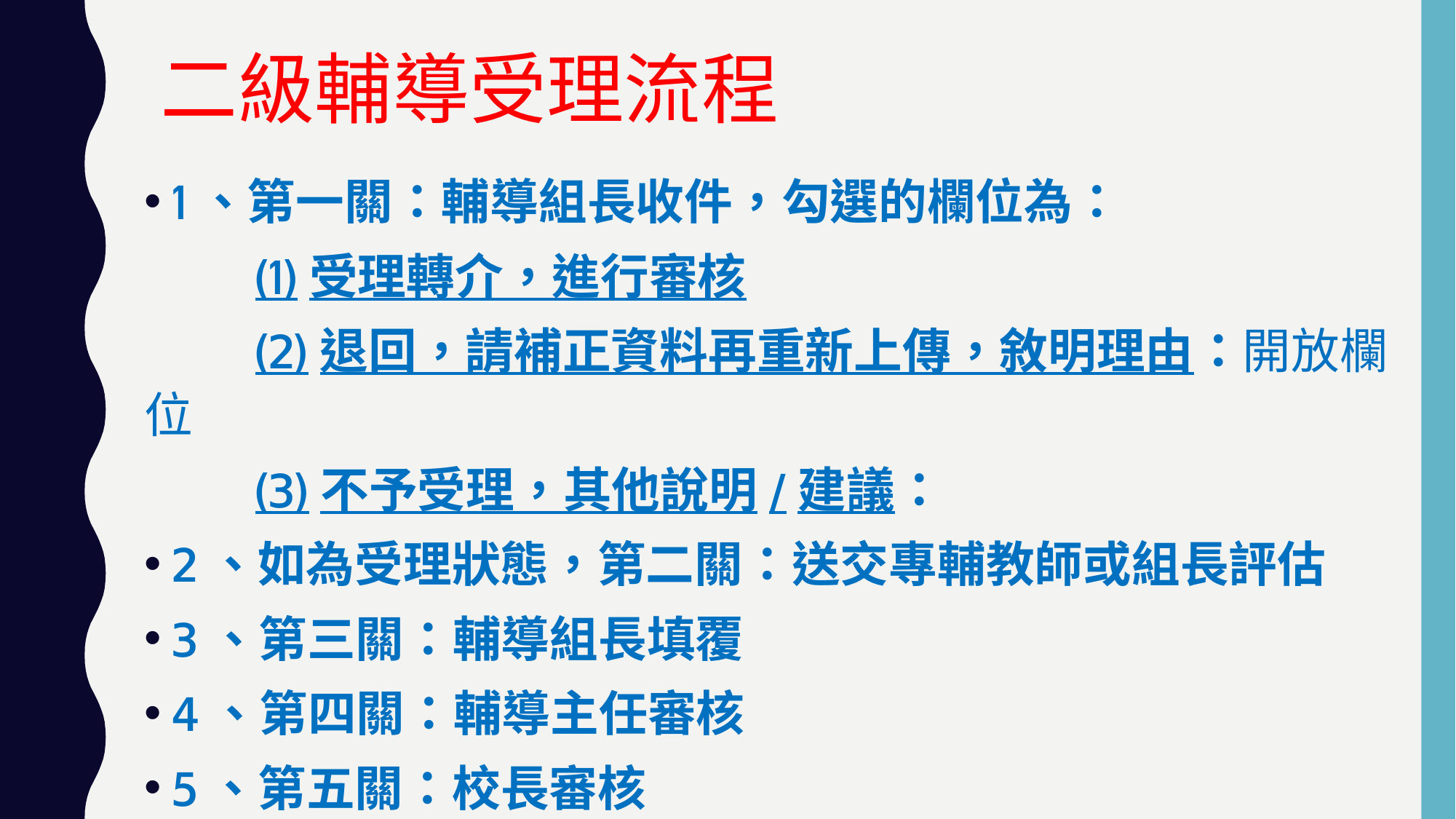

# 二級輔導受理流程
1、第一關：輔導組長收件，勾選的欄位為：
       (1)受理轉介，進行審核
       (2)退回，請補正資料再重新上傳，敘明理由：開放欄位
       (3)不予受理，其他說明/建議：
2、如為受理狀態，第二關：送交專輔教師或組長評估
3、第三關：輔導組長填覆
4、第四關：輔導主任審核
5、第五關：校長審核
       校長如不同意可退件，若導師尚有轉介需求須重跑